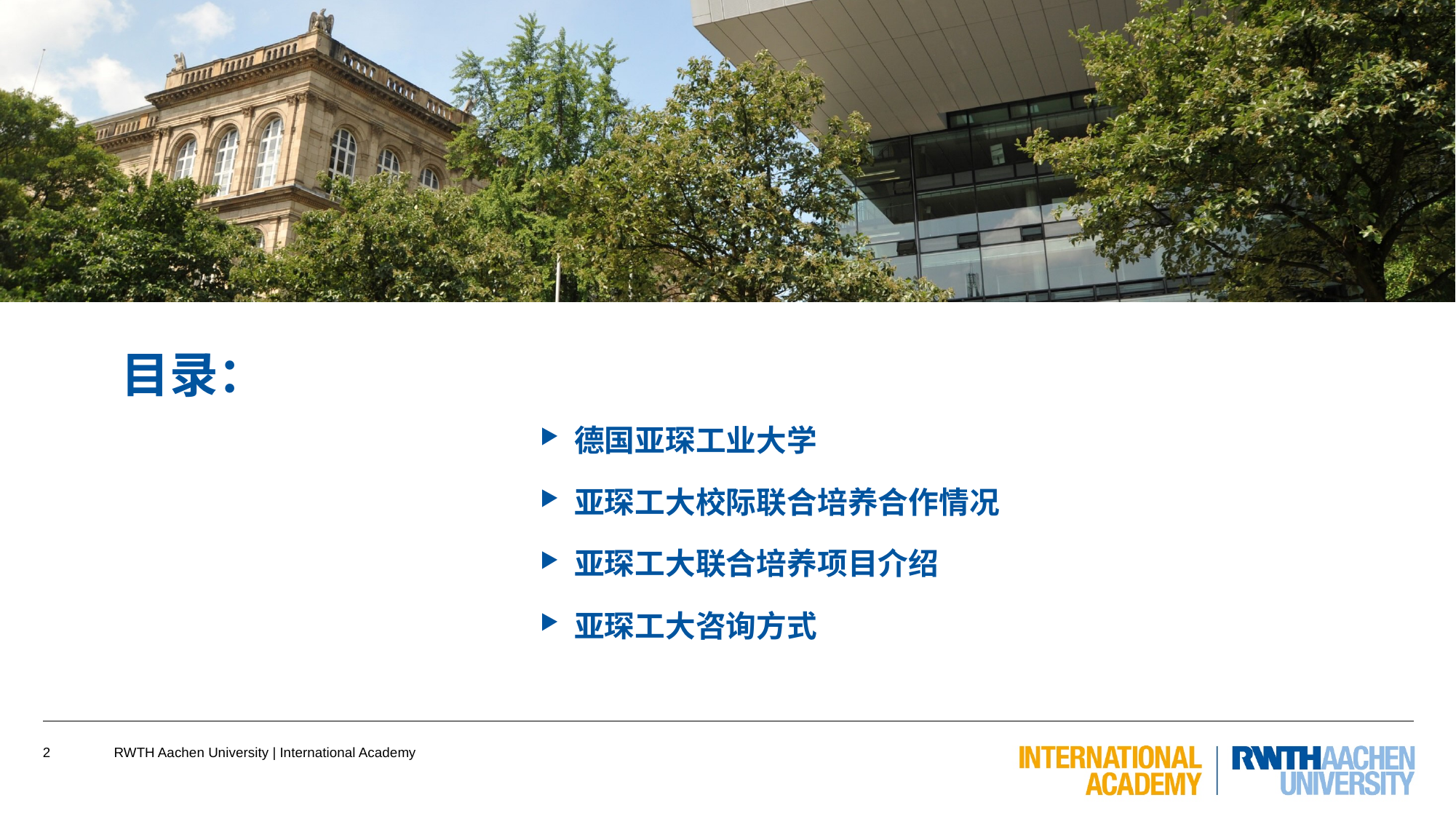

#
目录：
德国亚琛工业大学
亚琛工大校际联合培养合作情况
亚琛工大联合培养项目介绍
亚琛工大咨询方式